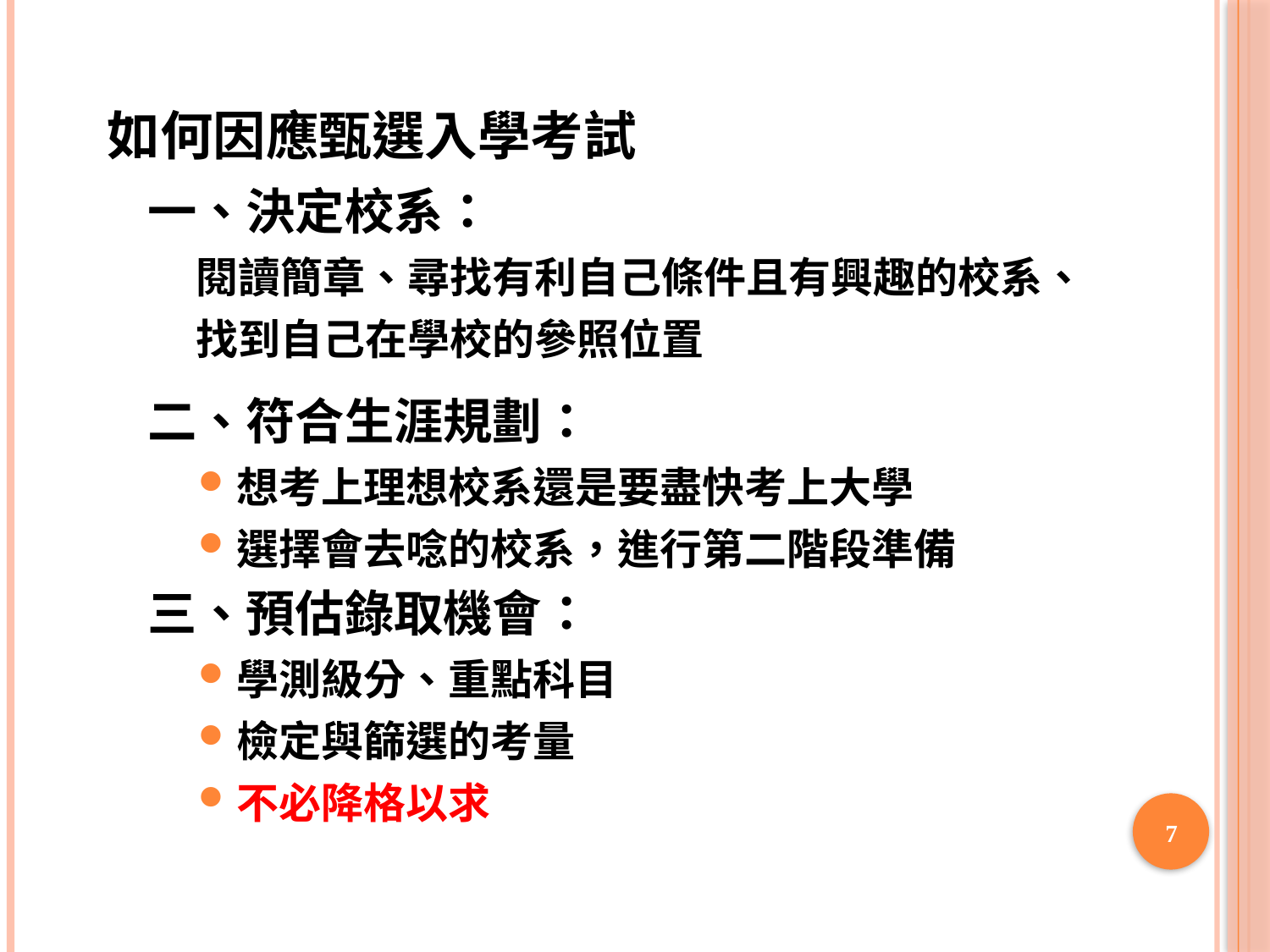

# 如何因應甄選入學考試
一、決定校系：
    閱讀簡章、尋找有利自己條件且有興趣的校系、
    找到自己在學校的參照位置
二、符合生涯規劃：
想考上理想校系還是要盡快考上大學
選擇會去唸的校系，進行第二階段準備
三、預估錄取機會：
學測級分、重點科目
檢定與篩選的考量
不必降格以求
7